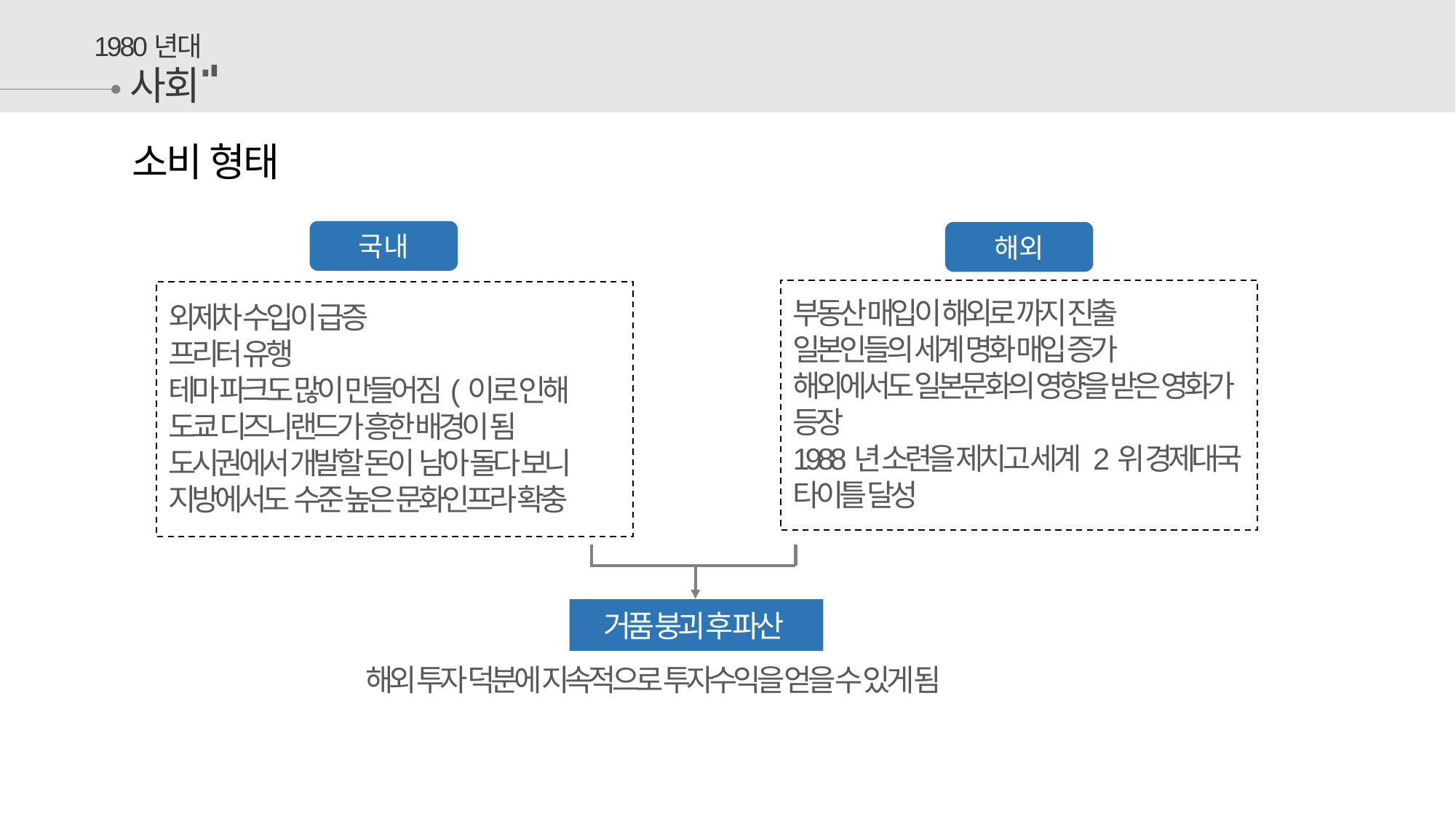

1980년대

사회
소비 형태
국내
해외

부동산 매입이 해외로 까지 진출
일본인들의 세계 명화 매입 증가
해외에서도 일본문화의 영향을 받은 영화가 등장
1988년 소련을 제치고 세계 2위 경제대국 타이틀 달성

외제차 수입이 급증
프리터 유행
테마 파크도 많이 만들어짐(이로 인해 도쿄 디즈니랜드가 흥한 배경이 됨
도시권에서 개발할 돈이  남아 돌다 보니  지방에서도  수준 높은 문화인프라 확충

거품 붕괴 후 파산
해외 투자 덕분에 지속적으로 투자수익을 얻을 수 있게 됨